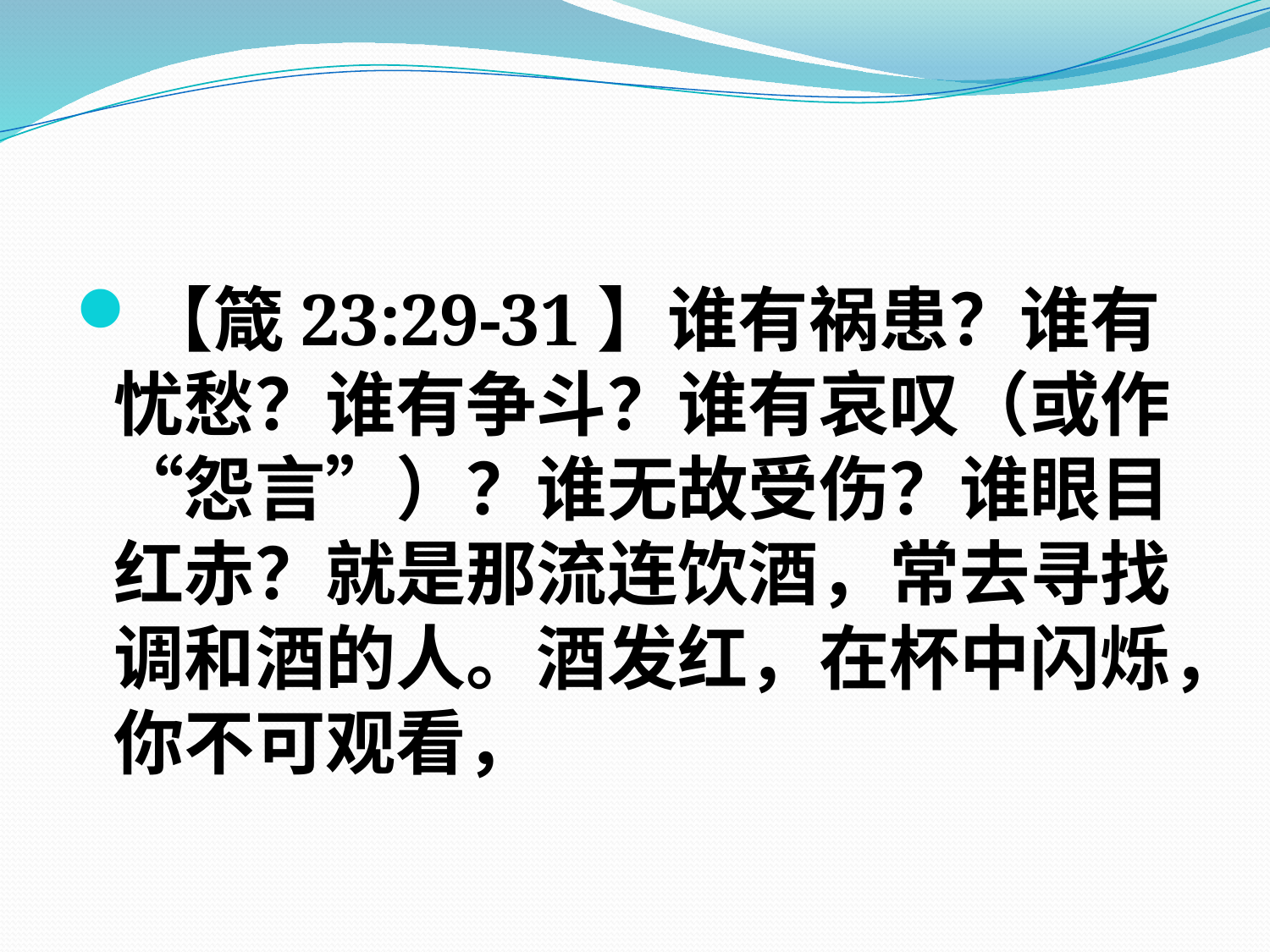

#
【箴23:29-31】谁有祸患？谁有忧愁？谁有争斗？谁有哀叹（或作“怨言”）？谁无故受伤？谁眼目红赤？就是那流连饮酒，常去寻找调和酒的人。酒发红，在杯中闪烁，你不可观看，